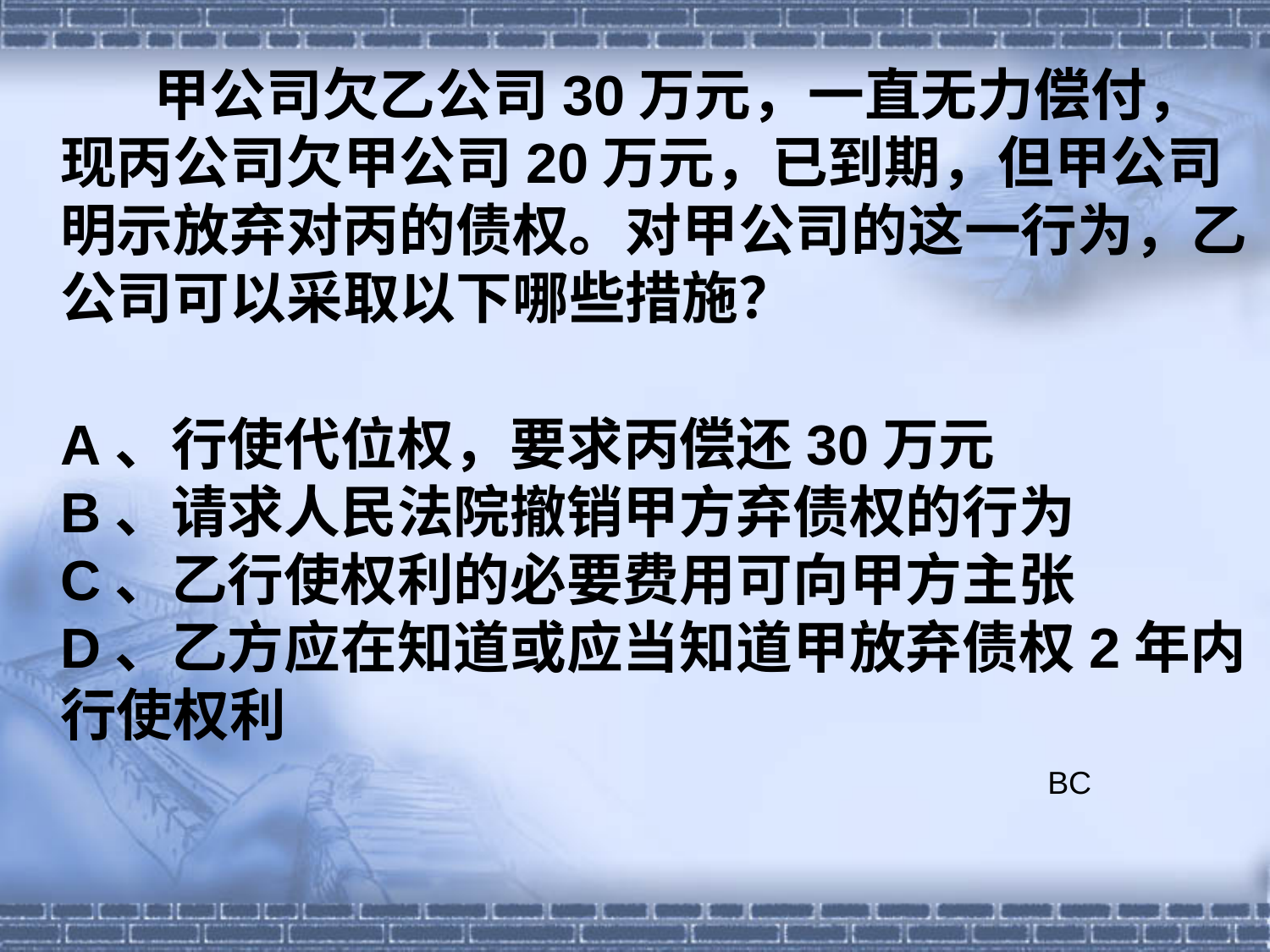

甲公司欠乙公司30万元，一直无力偿付，现丙公司欠甲公司20万元，已到期，但甲公司明示放弃对丙的债权。对甲公司的这一行为，乙公司可以采取以下哪些措施？
A、行使代位权，要求丙偿还30万元
B、请求人民法院撤销甲方弃债权的行为
C、乙行使权利的必要费用可向甲方主张
D、乙方应在知道或应当知道甲放弃债权2年内行使权利

BC